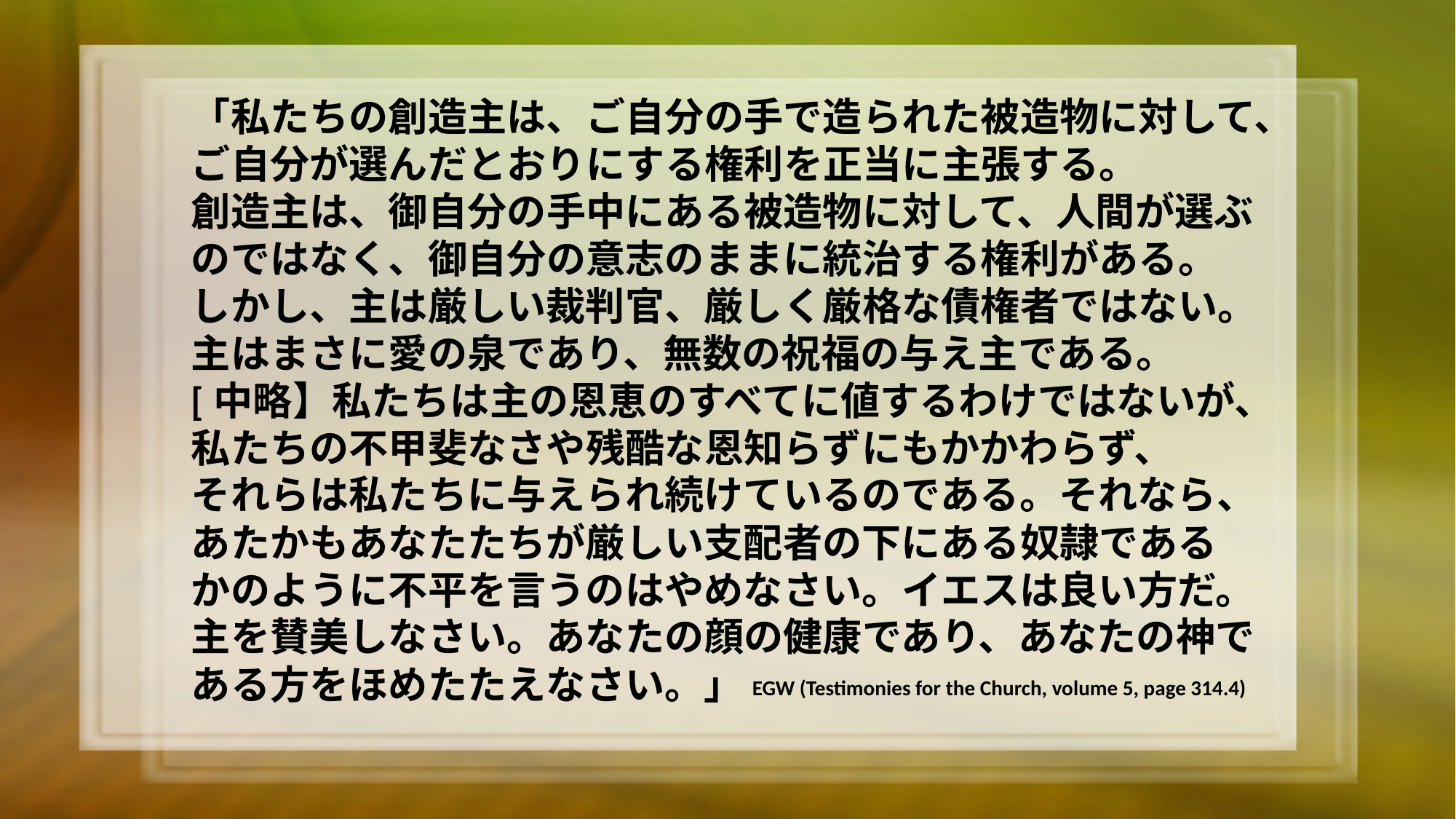

「私たちの創造主は、ご自分の手で造られた被造物に対して、ご自分が選んだとおりにする権利を正当に主張する。　　　創造主は、御自分の手中にある被造物に対して、人間が選ぶのではなく、御自分の意志のままに統治する権利がある。　しかし、主は厳しい裁判官、厳しく厳格な債権者ではない。主はまさに愛の泉であり、無数の祝福の与え主である。　　[中略】私たちは主の恩恵のすべてに値するわけではないが、私たちの不甲斐なさや残酷な恩知らずにもかかわらず、　　それらは私たちに与えられ続けているのである。それなら、あたかもあなたたちが厳しい支配者の下にある奴隷である　かのように不平を言うのはやめなさい。イエスは良い方だ。主を賛美しなさい。あなたの顔の健康であり、あなたの神である方をほめたたえなさい。」
EGW (Testimonies for the Church, volume 5, page 314.4)